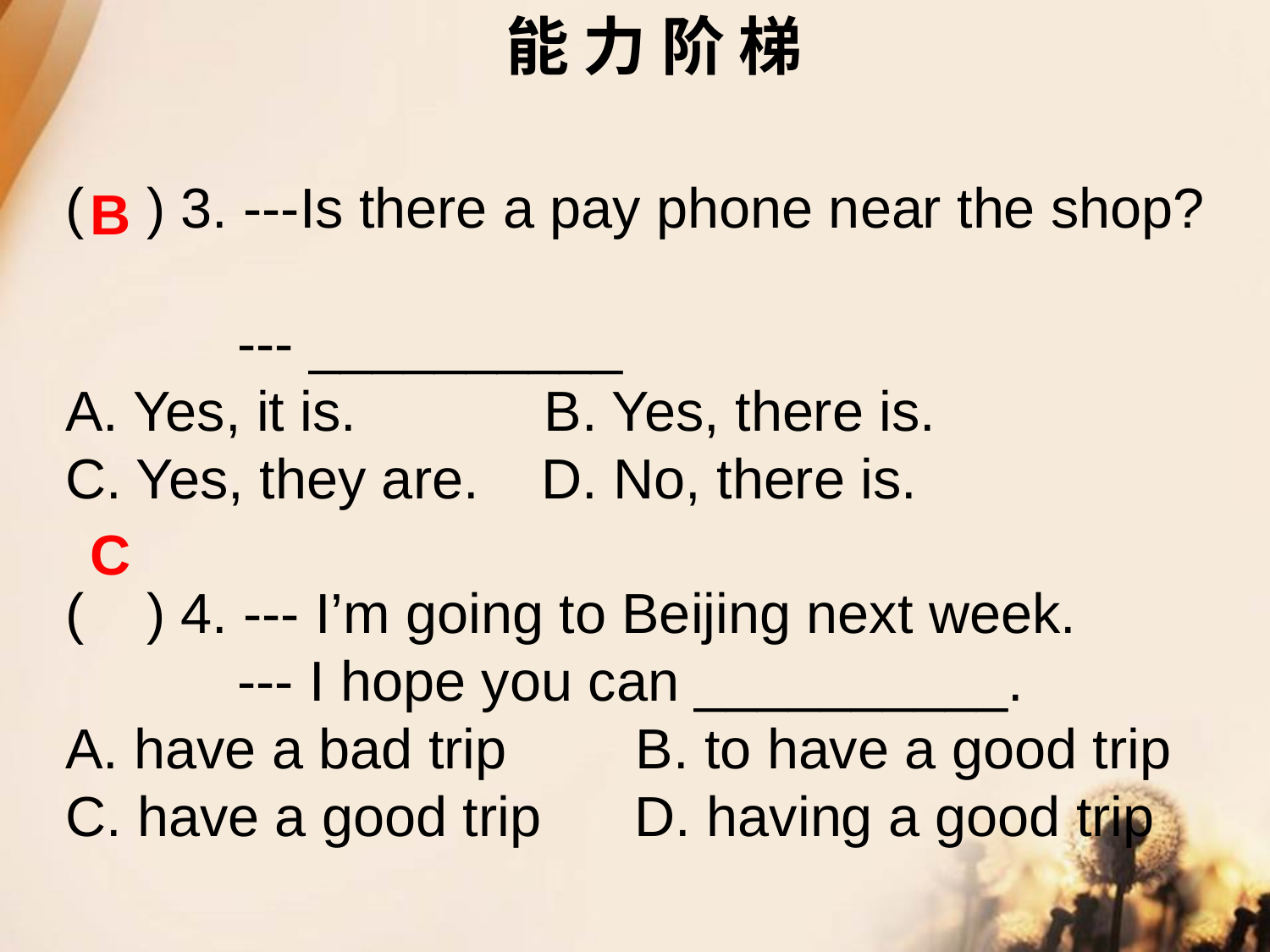

能 力 阶 梯
(    ) 3. ---Is there a pay phone near the shop?
           --- __________
A. Yes, it is.            B. Yes, there is.
C. Yes, they are.    D. No, there is.

(    ) 4. --- I’m going to Beijing next week.
           --- I hope you can __________.
A. have a bad trip 	    B. to have a good trip
C. have a good trip      D. having a good trip
B
C